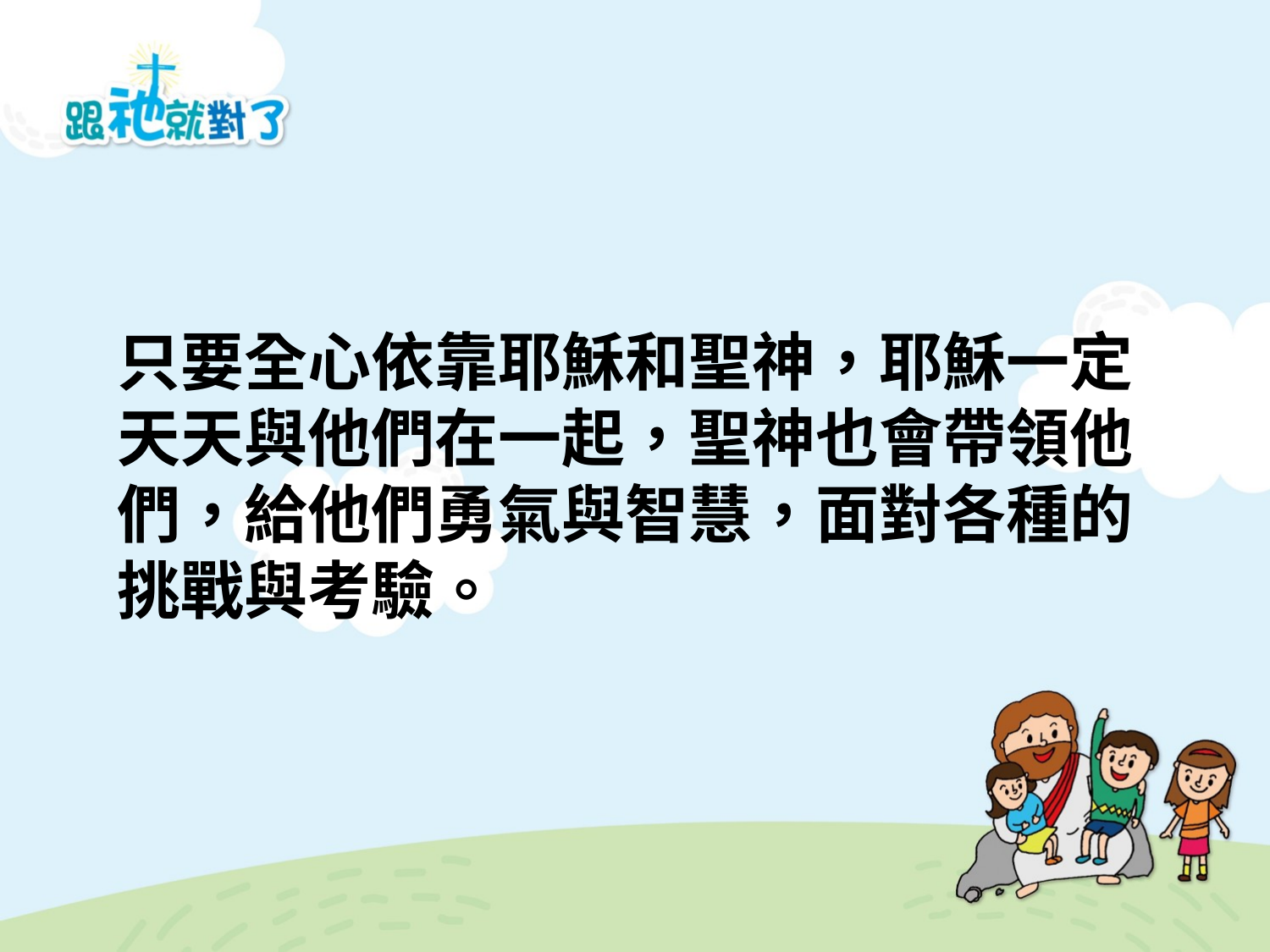

只要全心依靠耶穌和聖神，耶穌一定天天與他們在一起，聖神也會帶領他們，給他們勇氣與智慧，面對各種的挑戰與考驗。